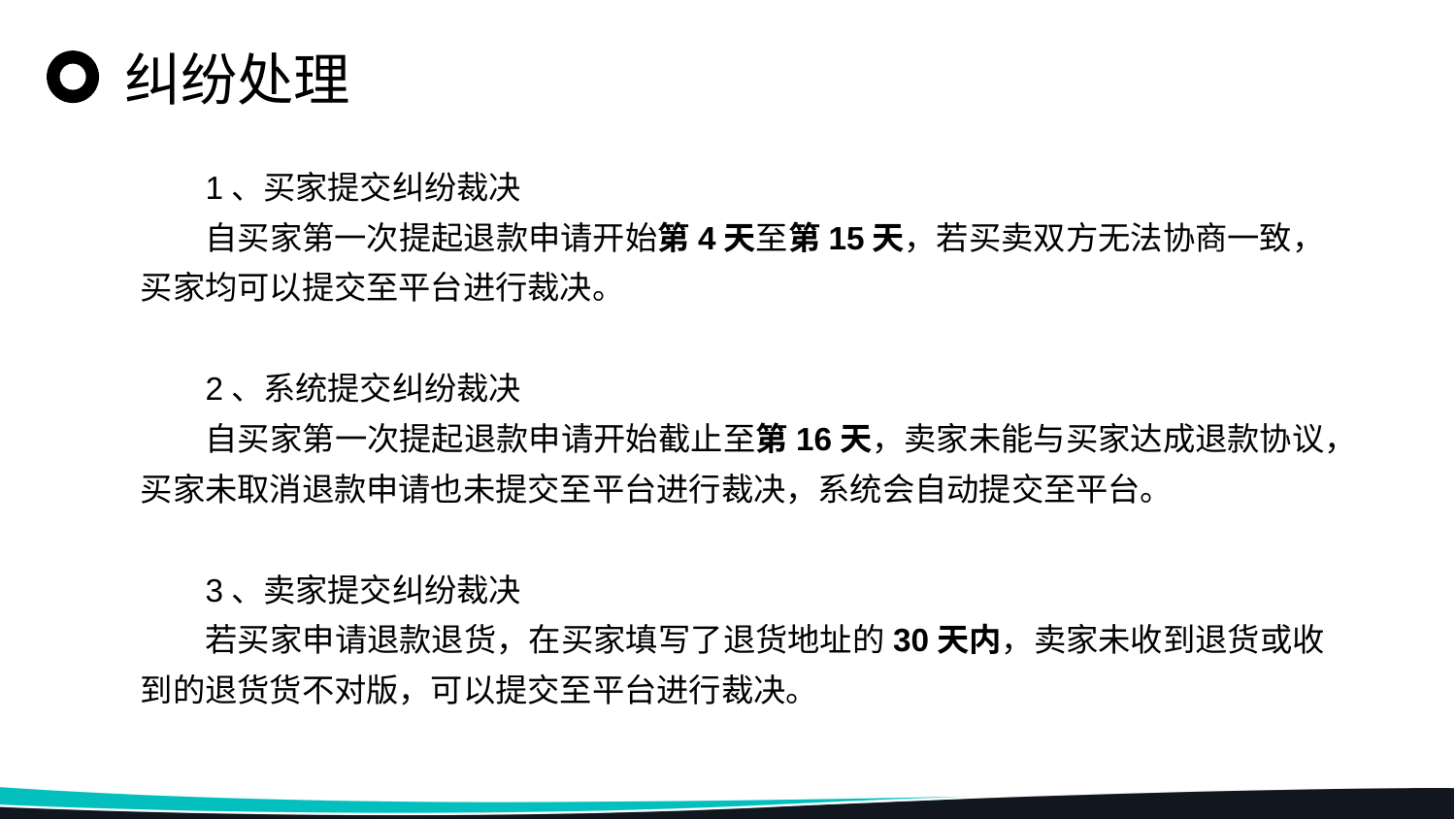

纠纷处理
1、买家提交纠纷裁决
自买家第一次提起退款申请开始第4天至第15天，若买卖双方无法协商一致，买家均可以提交至平台进行裁决。

2、系统提交纠纷裁决
自买家第一次提起退款申请开始截止至第16天，卖家未能与买家达成退款协议，买家未取消退款申请也未提交至平台进行裁决，系统会自动提交至平台。

3、卖家提交纠纷裁决
若买家申请退款退货，在买家填写了退货地址的30天内，卖家未收到退货或收到的退货货不对版，可以提交至平台进行裁决。